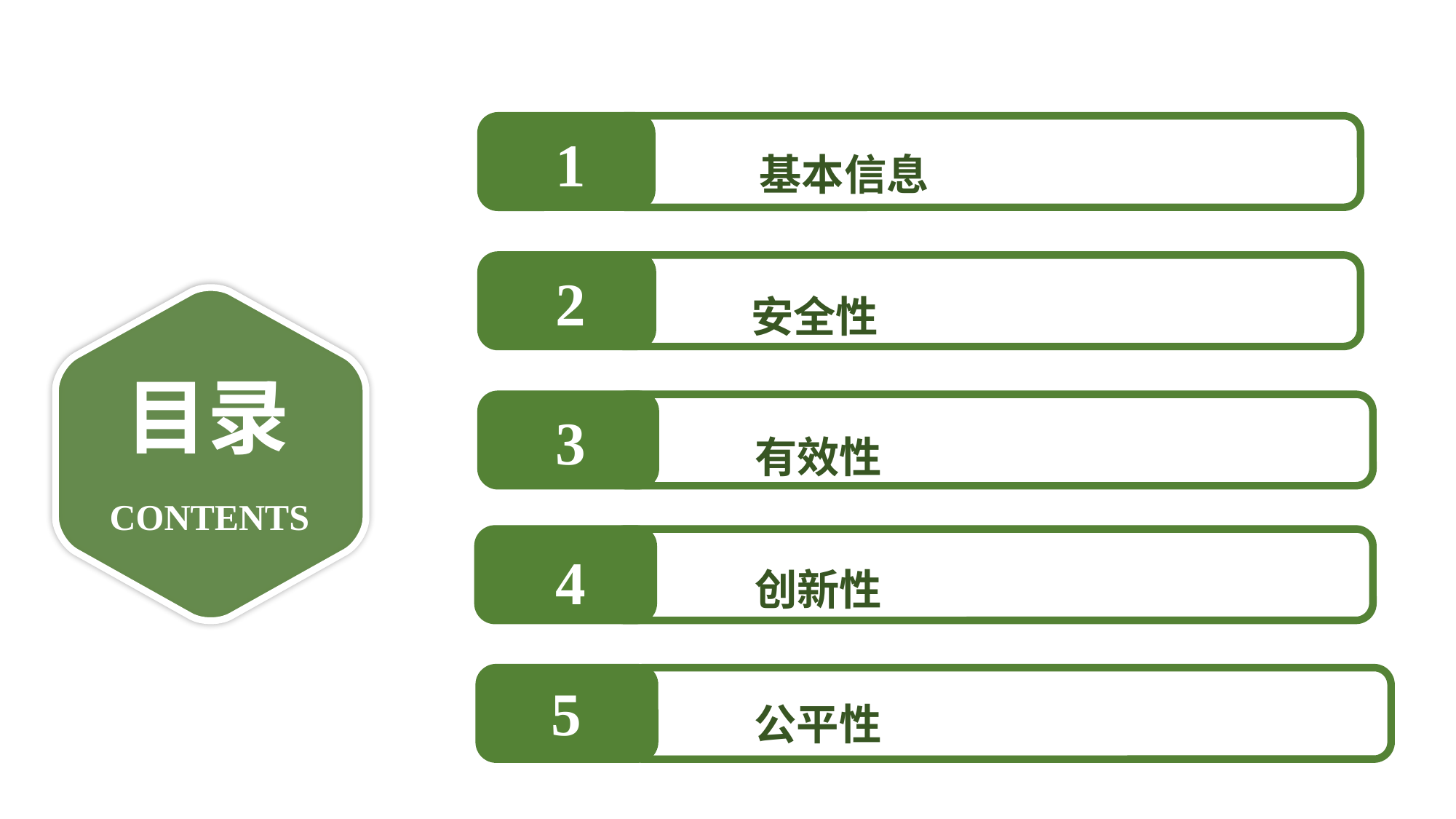

1
 基本信息

2
安全性

3
有效性

创新性
4

目录
CONTENTS

5
公平性